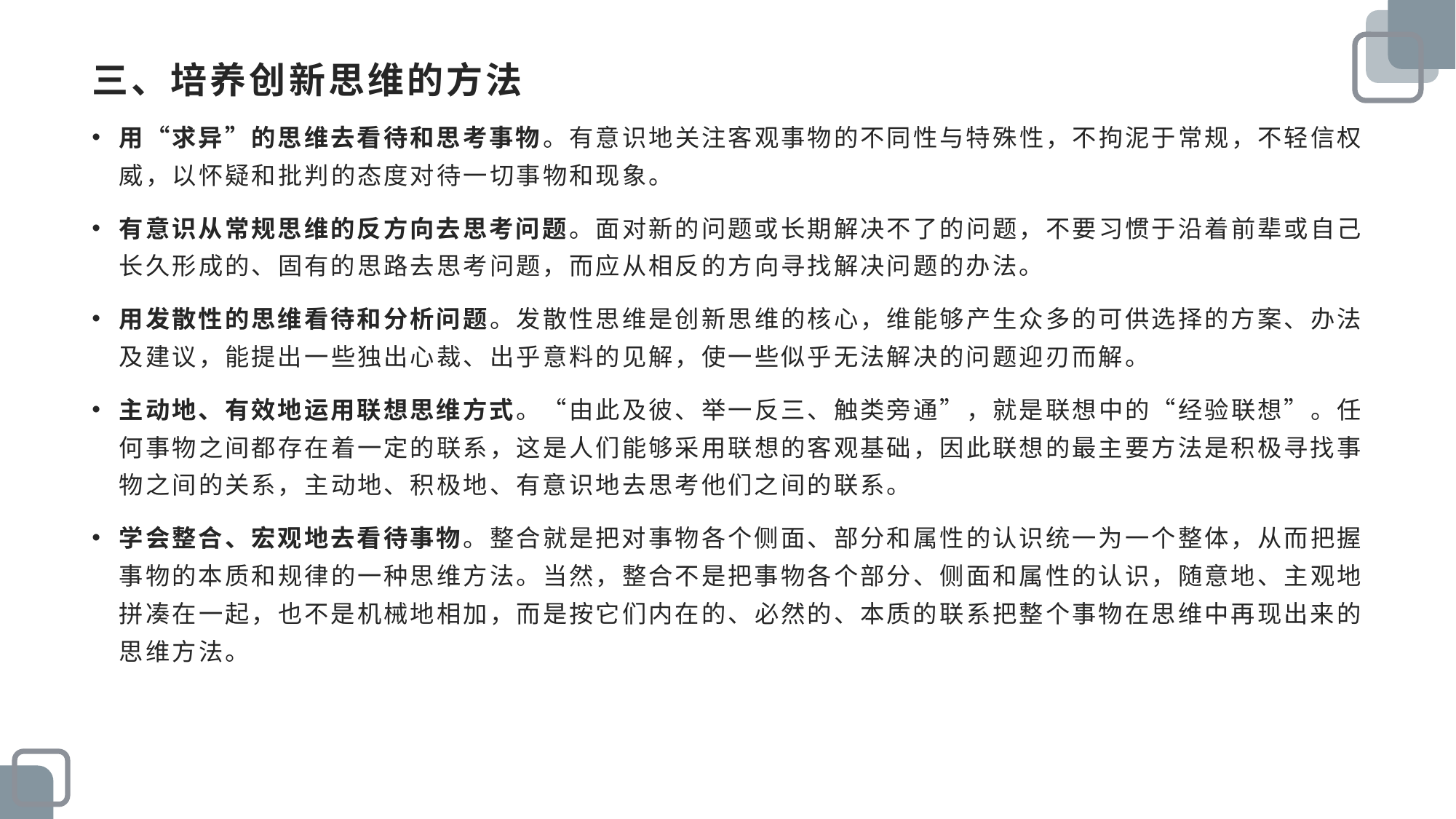

# 三、培养创新思维的方法
用“求异”的思维去看待和思考事物。有意识地关注客观事物的不同性与特殊性，不拘泥于常规，不轻信权威，以怀疑和批判的态度对待一切事物和现象。
有意识从常规思维的反方向去思考问题。面对新的问题或长期解决不了的问题，不要习惯于沿着前辈或自己长久形成的、固有的思路去思考问题，而应从相反的方向寻找解决问题的办法。
用发散性的思维看待和分析问题。发散性思维是创新思维的核心，维能够产生众多的可供选择的方案、办法及建议，能提出一些独出心裁、出乎意料的见解，使一些似乎无法解决的问题迎刃而解。
主动地、有效地运用联想思维方式。“由此及彼、举一反三、触类旁通”，就是联想中的“经验联想”。任何事物之间都存在着一定的联系，这是人们能够采用联想的客观基础，因此联想的最主要方法是积极寻找事物之间的关系，主动地、积极地、有意识地去思考他们之间的联系。
学会整合、宏观地去看待事物。整合就是把对事物各个侧面、部分和属性的认识统一为一个整体，从而把握事物的本质和规律的一种思维方法。当然，整合不是把事物各个部分、侧面和属性的认识，随意地、主观地拼凑在一起，也不是机械地相加，而是按它们内在的、必然的、本质的联系把整个事物在思维中再现出来的思维方法。